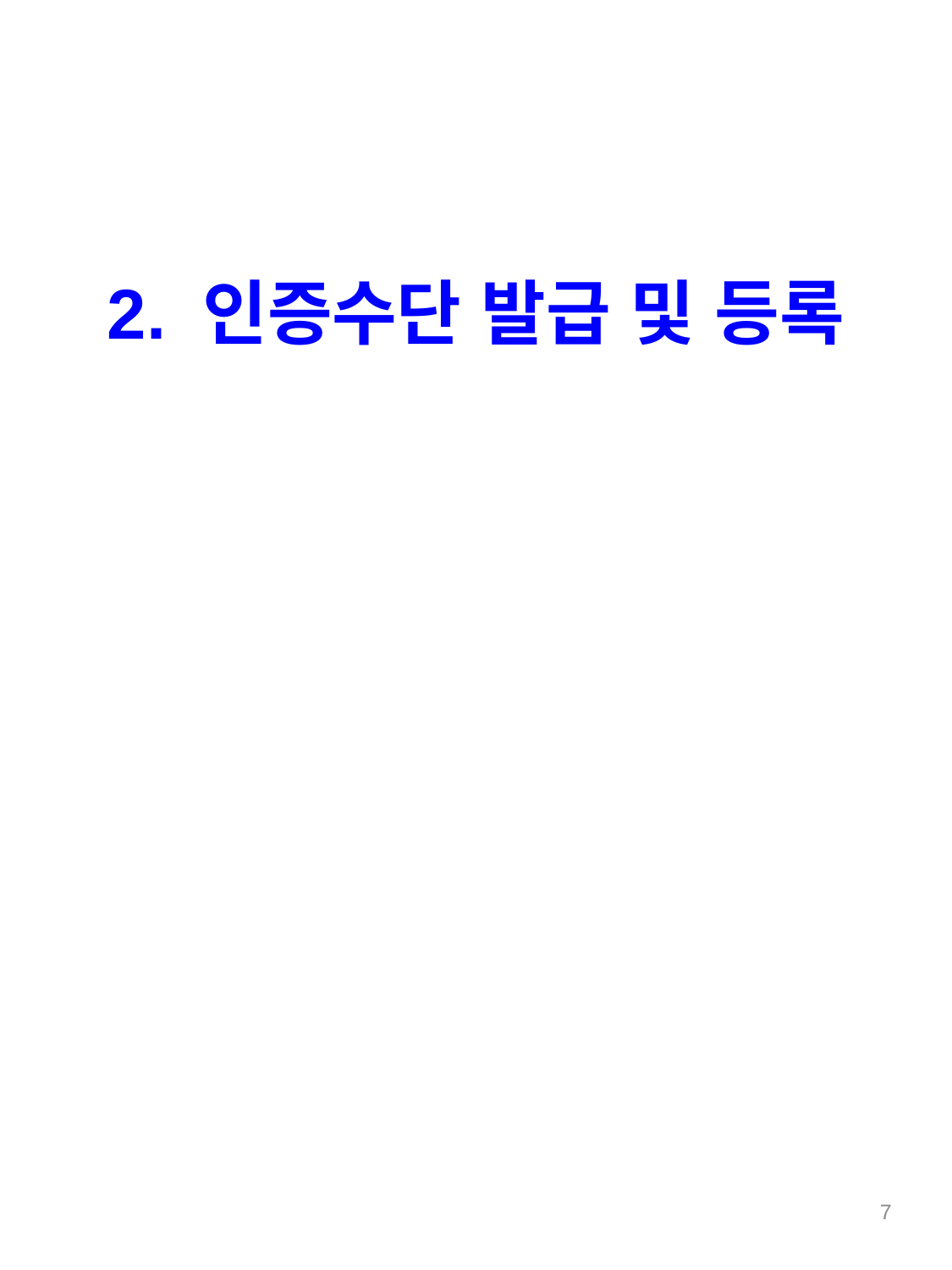

# 2. 인증수단 발급 및 등록
7